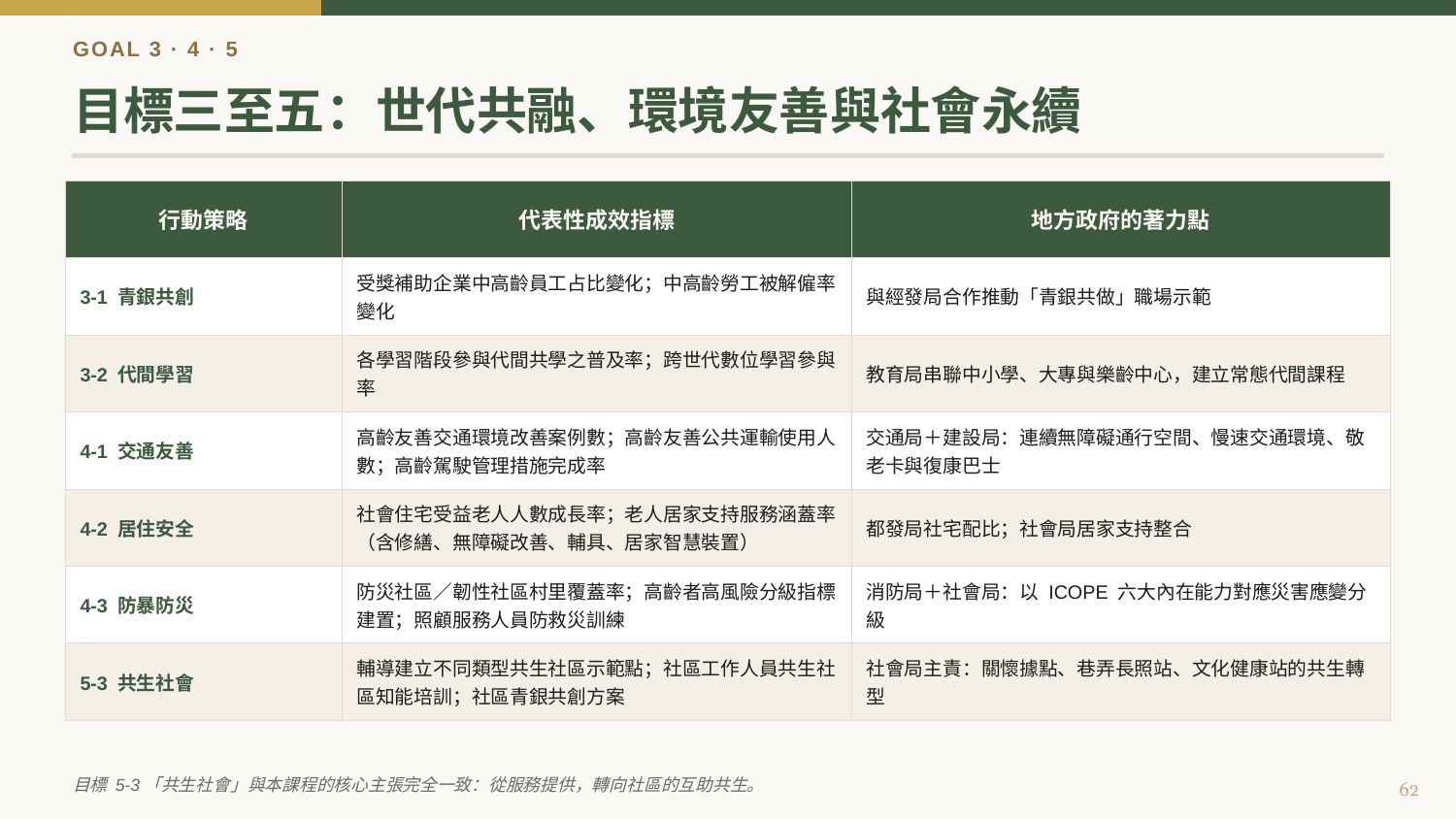

GOAL 3 · 4 · 5
目標三至五：世代共融、環境友善與社會永續

| 行動策略 | 代表性成效指標 | 地方政府的著力點 |
| --- | --- | --- |
| 3-1 青銀共創 | 受獎補助企業中高齡員工占比變化；中高齡勞工被解僱率變化 | 與經發局合作推動「青銀共做」職場示範 |
| 3-2 代間學習 | 各學習階段參與代間共學之普及率；跨世代數位學習參與率 | 教育局串聯中小學、大專與樂齡中心，建立常態代間課程 |
| 4-1 交通友善 | 高齡友善交通環境改善案例數；高齡友善公共運輸使用人數；高齡駕駛管理措施完成率 | 交通局＋建設局：連續無障礙通行空間、慢速交通環境、敬老卡與復康巴士 |
| 4-2 居住安全 | 社會住宅受益老人人數成長率；老人居家支持服務涵蓋率（含修繕、無障礙改善、輔具、居家智慧裝置） | 都發局社宅配比；社會局居家支持整合 |
| 4-3 防暴防災 | 防災社區／韌性社區村里覆蓋率；高齡者高風險分級指標建置；照顧服務人員防救災訓練 | 消防局＋社會局：以 ICOPE 六大內在能力對應災害應變分級 |
| 5-3 共生社會 | 輔導建立不同類型共生社區示範點；社區工作人員共生社區知能培訓；社區青銀共創方案 | 社會局主責：關懷據點、巷弄長照站、文化健康站的共生轉型 |
目標 5-3「共生社會」與本課程的核心主張完全一致：從服務提供，轉向社區的互助共生。
62